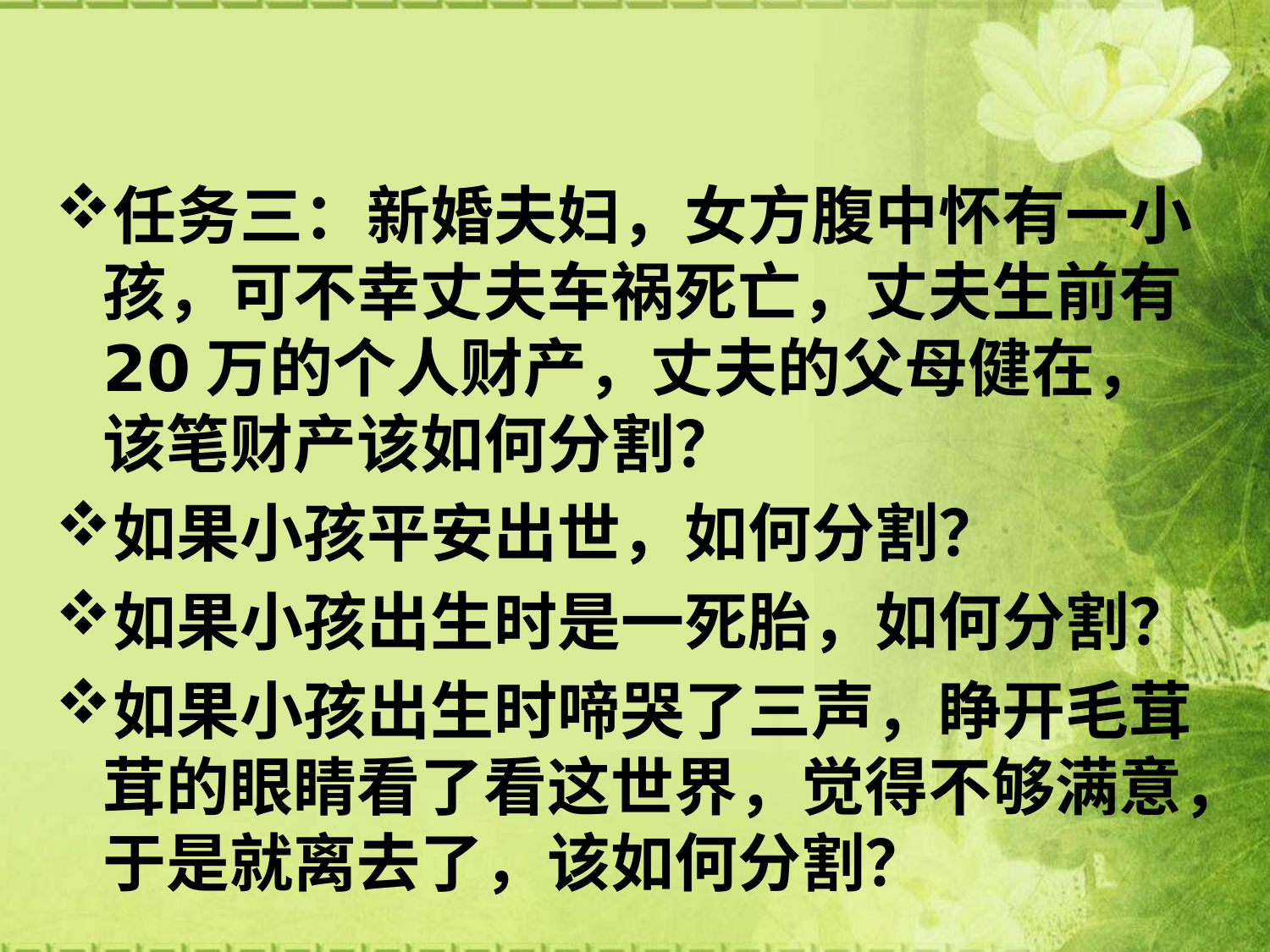

#
任务三：新婚夫妇，女方腹中怀有一小孩，可不幸丈夫车祸死亡，丈夫生前有20万的个人财产，丈夫的父母健在，该笔财产该如何分割？
如果小孩平安出世，如何分割？
如果小孩出生时是一死胎，如何分割？
如果小孩出生时啼哭了三声，睁开毛茸茸的眼睛看了看这世界，觉得不够满意，于是就离去了，该如何分割？